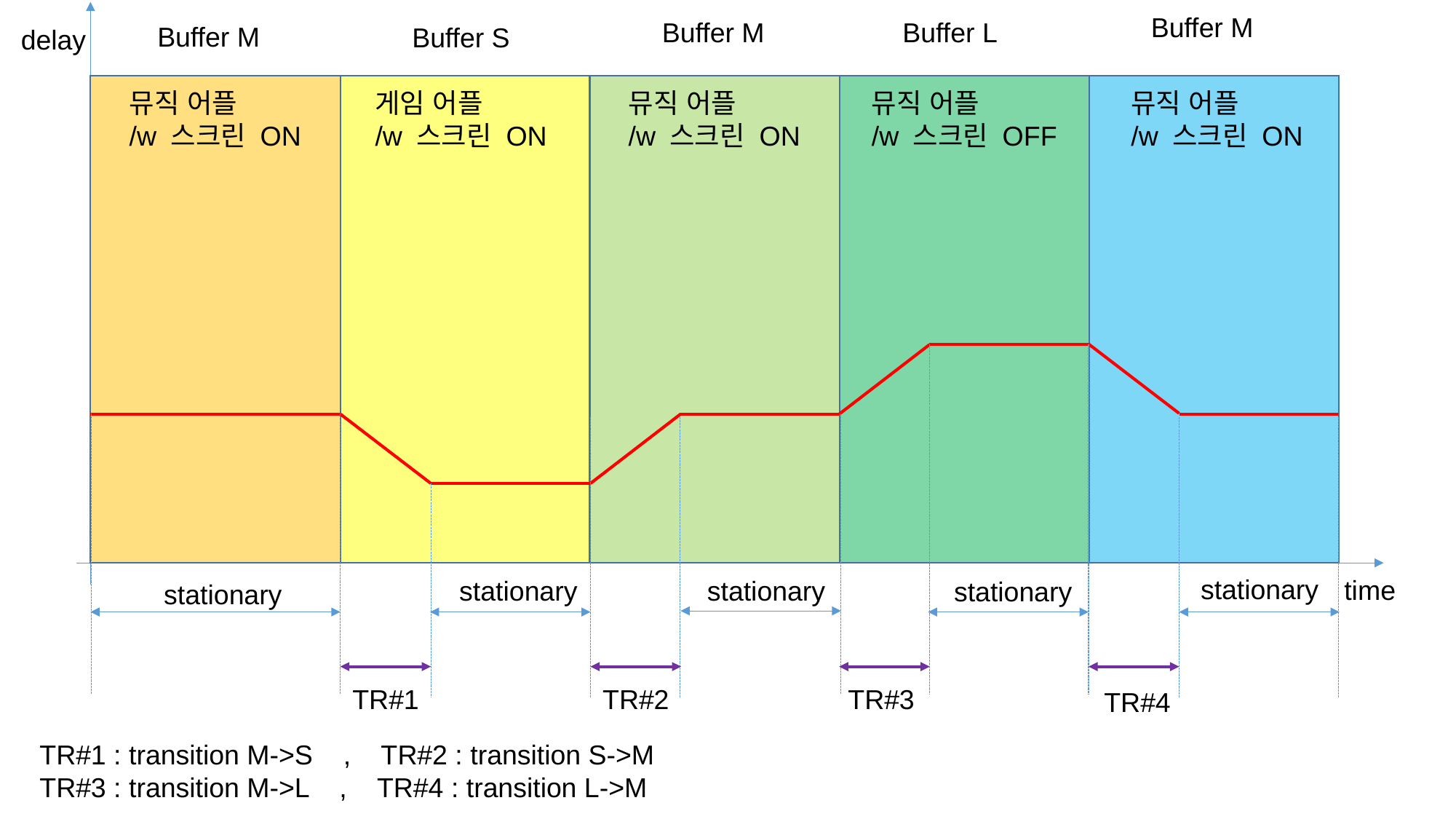

Buffer M
Buffer L
Buffer M
Buffer M
Buffer S
delay

뮤직 어플
/w 스크린 ON
게임 어플
/w 스크린 ON
뮤직 어플
/w 스크린 ON
뮤직 어플
/w 스크린 OFF
뮤직 어플
/w 스크린 ON
stationary
time
stationary
stationary
stationary
stationary
TR#1
TR#2
TR#3
TR#4
TR#1 : transition M->S    ,    TR#2 : transition S->M
TR#3 : transition M->L    ,    TR#4 : transition L->M